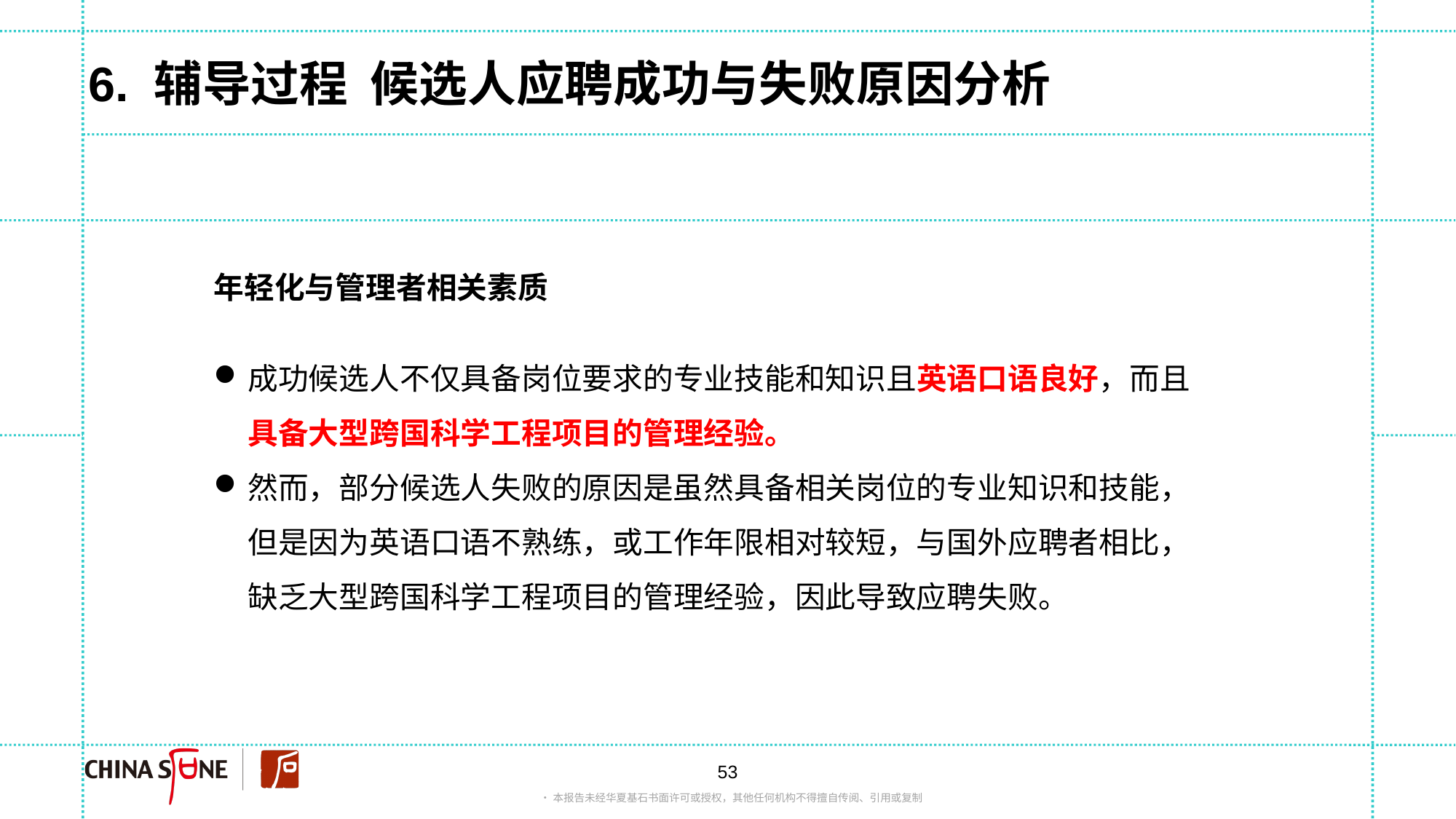

# 6. 辅导过程  候选人应聘成功与失败原因分析
年轻化与管理者相关素质

成功候选人不仅具备岗位要求的专业技能和知识且英语口语良好，而且具备大型跨国科学工程项目的管理经验。
然而，部分候选人失败的原因是虽然具备相关岗位的专业知识和技能，但是因为英语口语不熟练，或工作年限相对较短，与国外应聘者相比，缺乏大型跨国科学工程项目的管理经验，因此导致应聘失败。